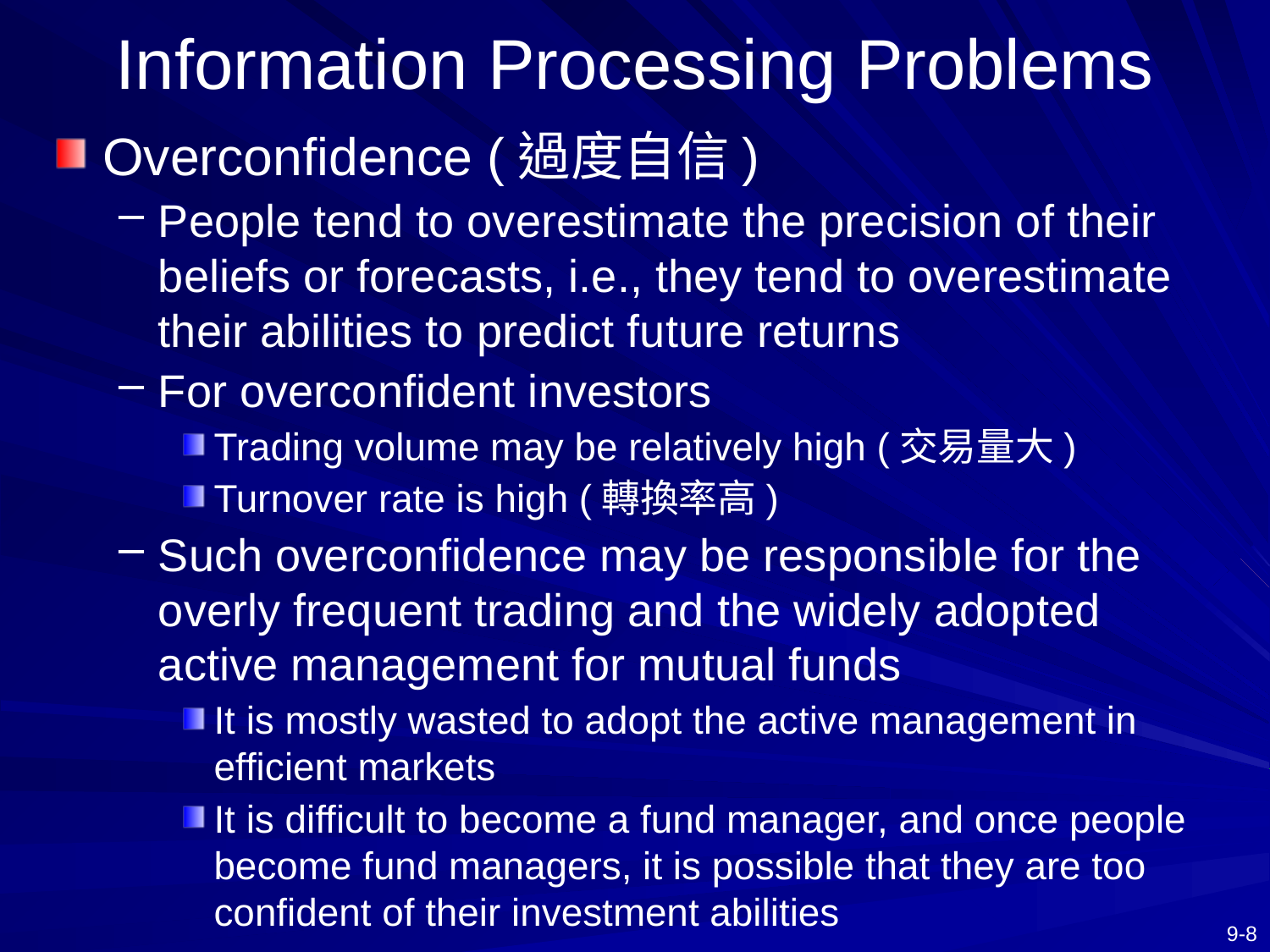

# Information Processing Problems
Overconfidence (過度自信)
People tend to overestimate the precision of their beliefs or forecasts, i.e., they tend to overestimate their abilities to predict future returns
For overconfident investors
Trading volume may be relatively high (交易量大)
Turnover rate is high (轉換率高)
Such overconfidence may be responsible for the overly frequent trading and the widely adopted active management for mutual funds
It is mostly wasted to adopt the active management in efficient markets
It is difficult to become a fund manager, and once people become fund managers, it is possible that they are too confident of their investment abilities